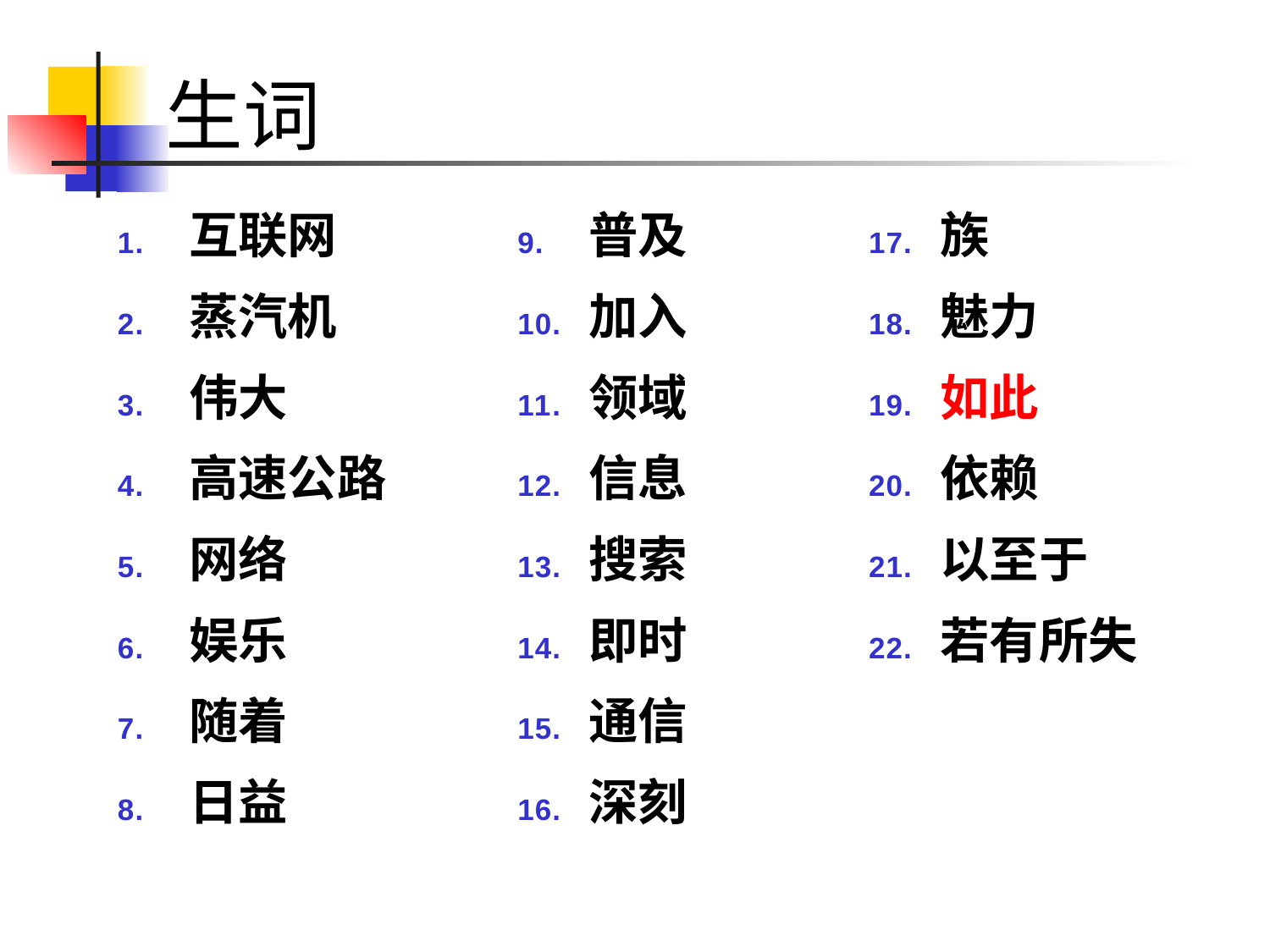

# 生词
互联网
蒸汽机
伟大
高速公路
网络
娱乐
随着
日益
普及
加入
领域
信息
搜索
即时
通信
深刻
族
魅力
如此
依赖
以至于
若有所失